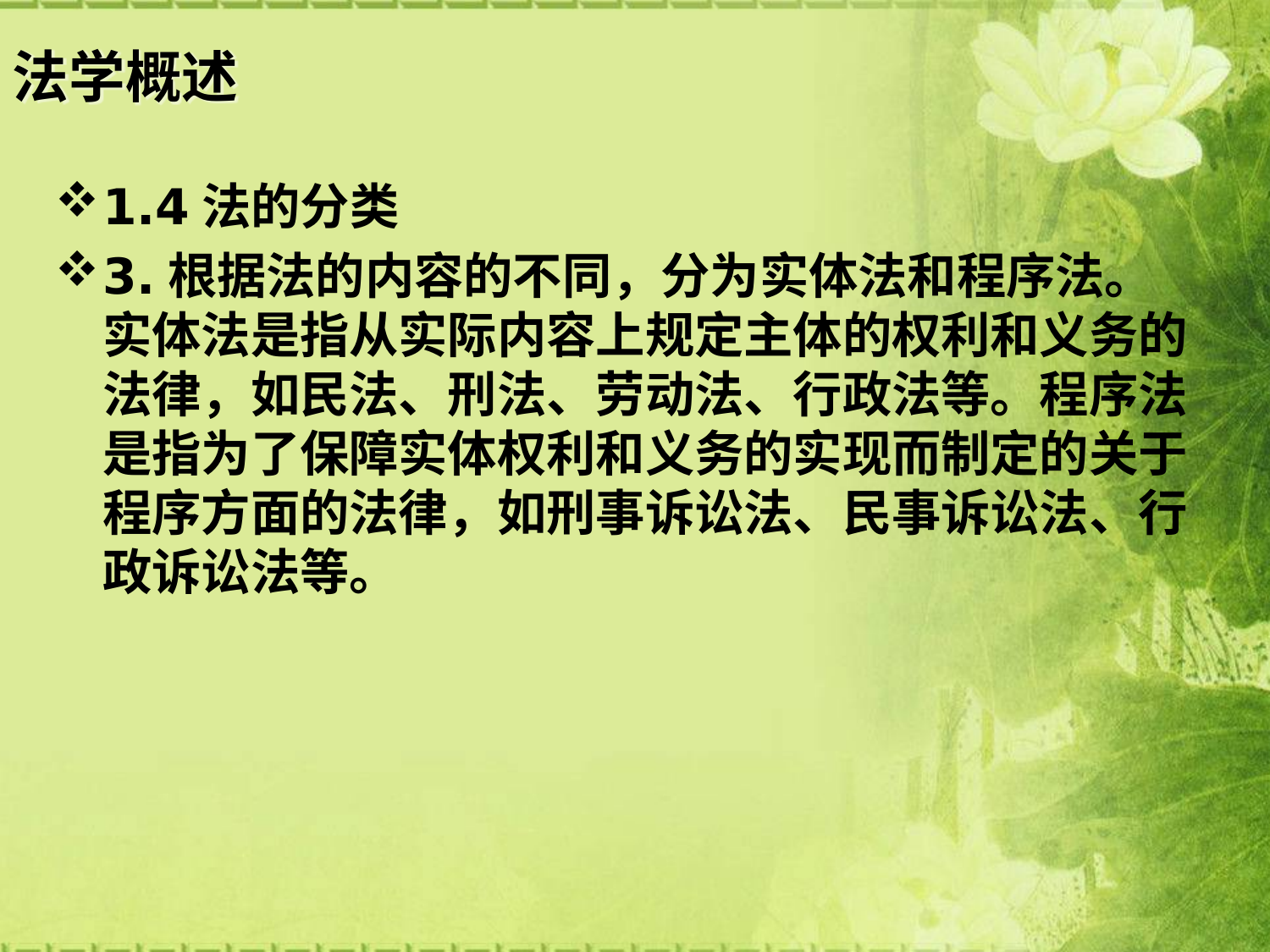

法学概述
1.4法的分类
3.根据法的内容的不同，分为实体法和程序法。实体法是指从实际内容上规定主体的权利和义务的法律，如民法、刑法、劳动法、行政法等。程序法是指为了保障实体权利和义务的实现而制定的关于程序方面的法律，如刑事诉讼法、民事诉讼法、行政诉讼法等。